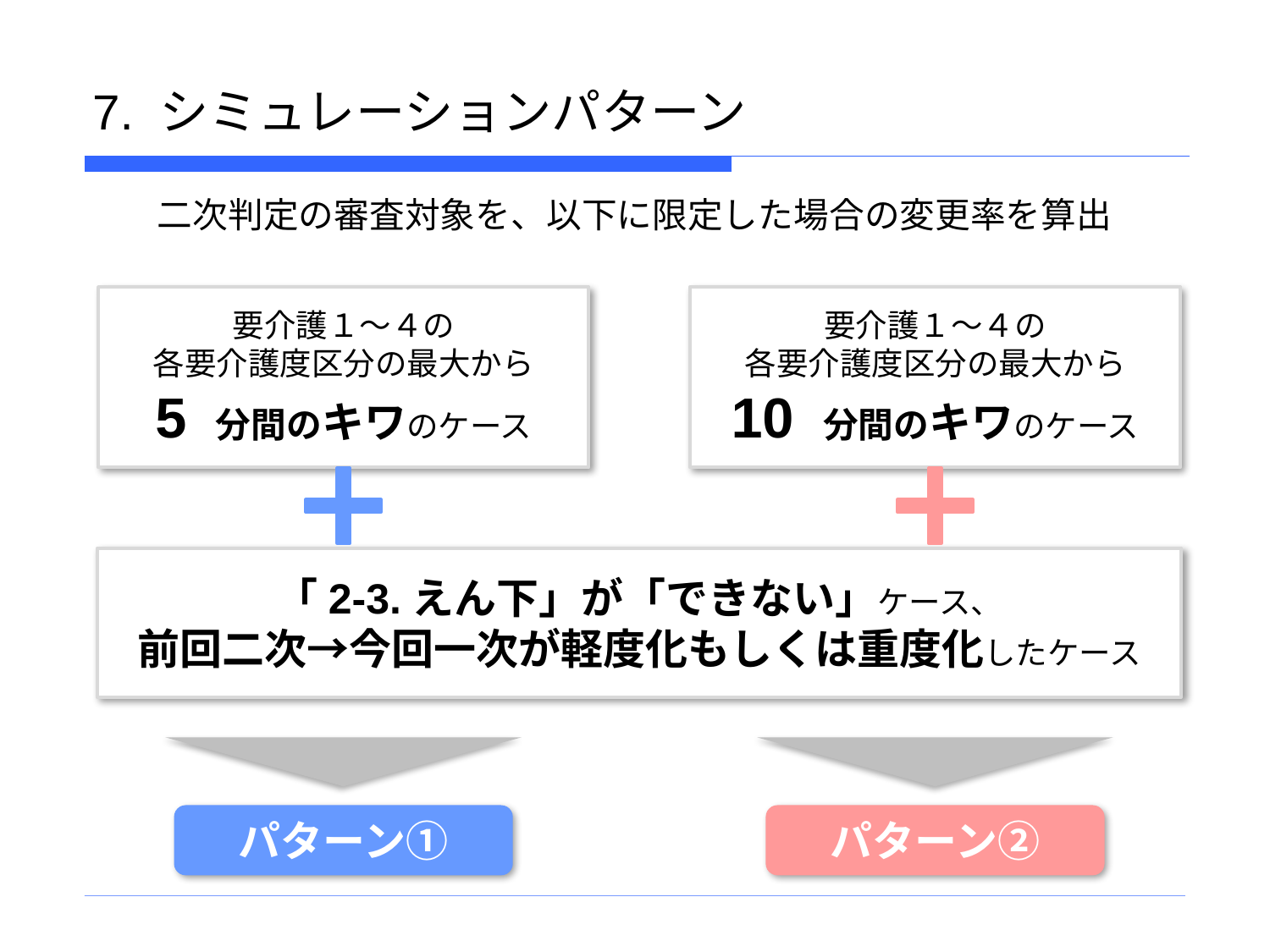

# 7. シミュレーションパターン
二次判定の審査対象を、以下に限定した場合の変更率を算出
要介護１～４の
各要介護度区分の最大から
5 分間のキワのケース
要介護１～４の
各要介護度区分の最大から
10 分間のキワのケース

「2-3.えん下」が「できない」ケース、
前回二次→今回一次が軽度化もしくは重度化したケース

パターン①
パターン②